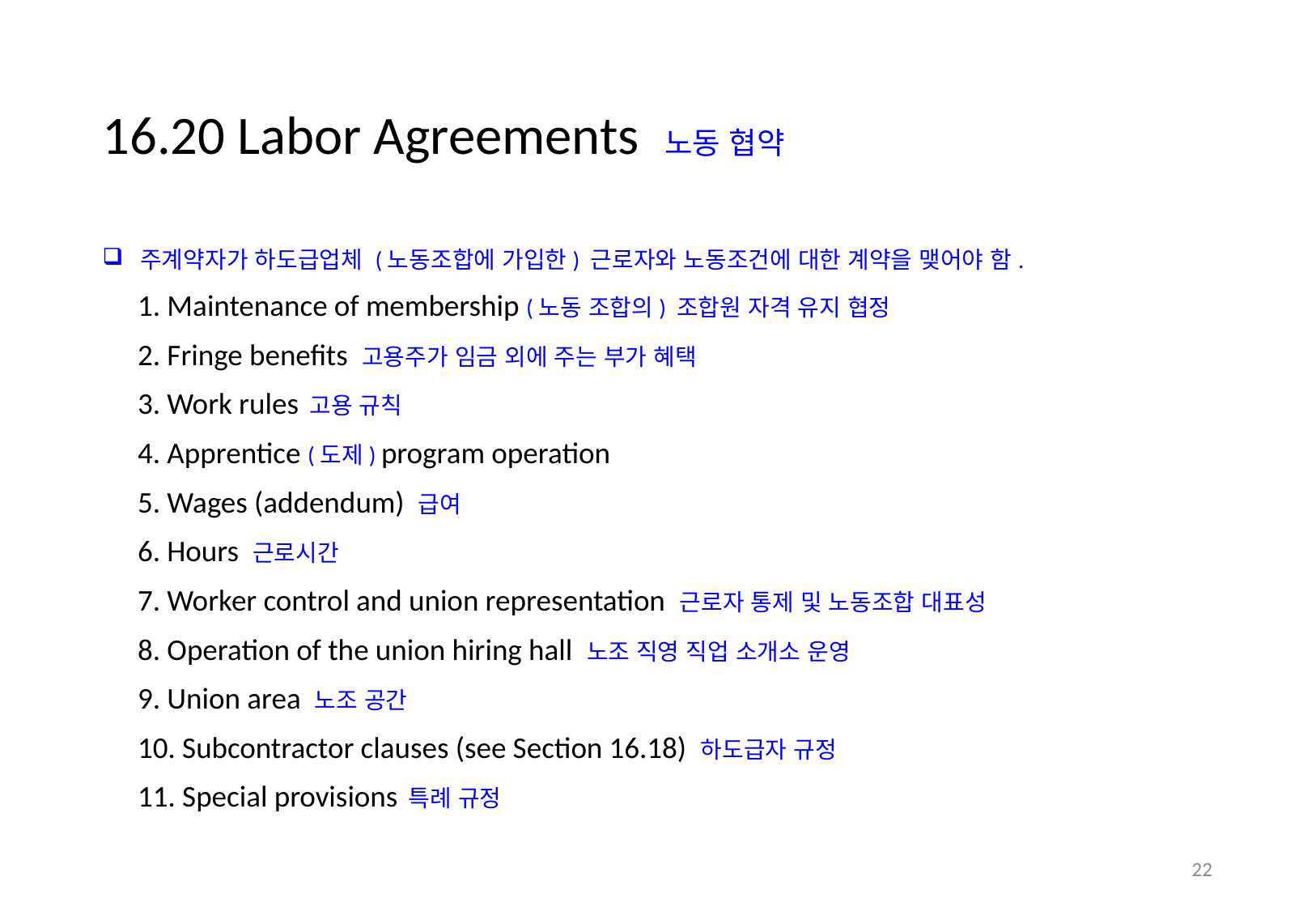

# 16.20 Labor Agreements 노동 협약
주계약자가 하도급업체 (노동조합에 가입한) 근로자와 노동조건에 대한 계약을 맺어야 함.
1. Maintenance of membership (노동 조합의) 조합원 자격 유지 협정
2. Fringe benefits 고용주가 임금 외에 주는 부가 혜택
3. Work rules 고용 규칙
4. Apprentice (도제) program operation
5. Wages (addendum) 급여
6. Hours 근로시간
7. Worker control and union representation 근로자 통제 및 노동조합 대표성
8. Operation of the union hiring hall 노조 직영 직업 소개소 운영
9. Union area 노조 공간
10. Subcontractor clauses (see Section 16.18) 하도급자 규정
11. Special provisions 특례 규정
22